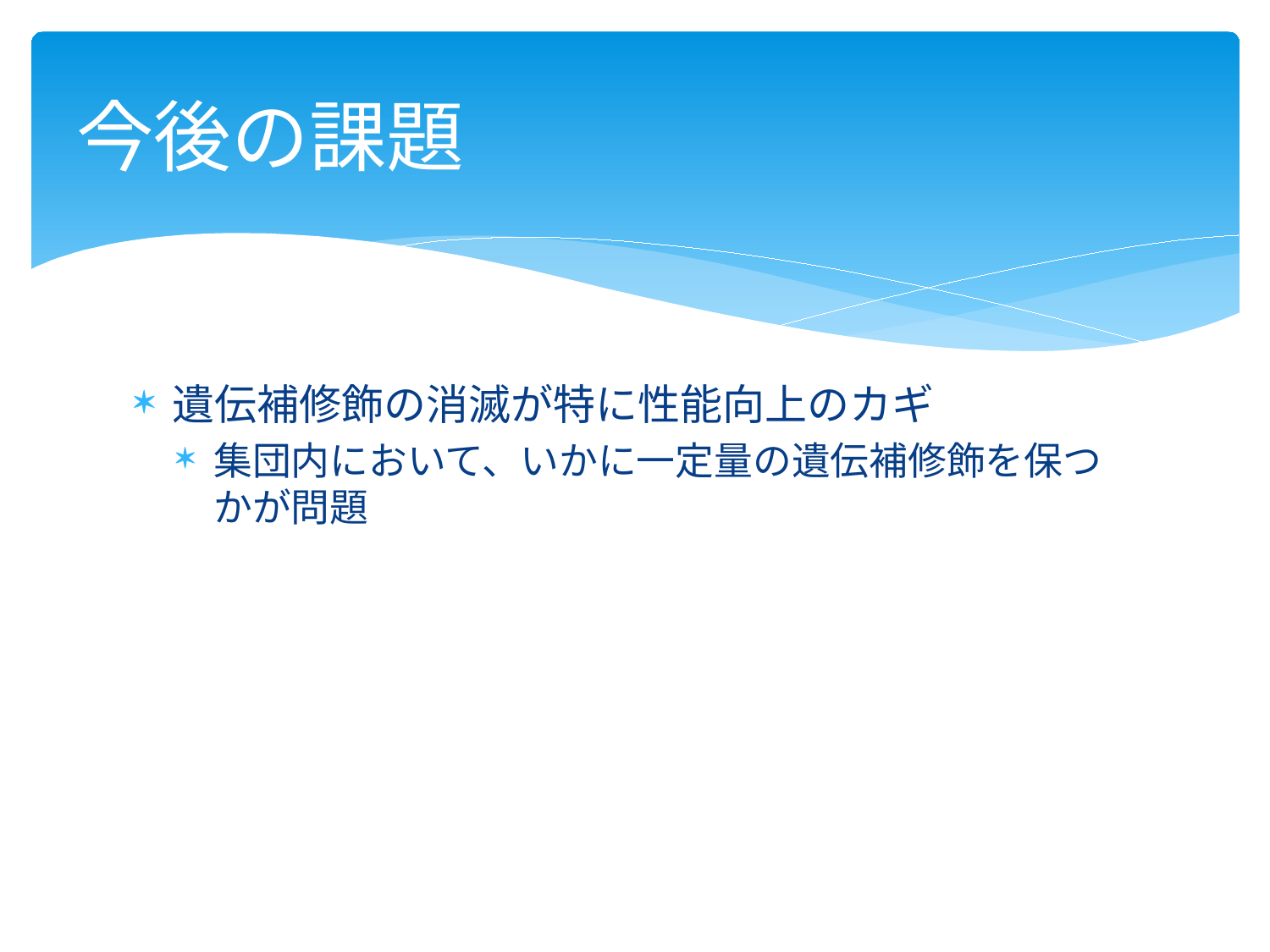

# 今後の課題
遺伝補修飾の消滅が特に性能向上のカギ
集団内において、いかに一定量の遺伝補修飾を保つかが問題